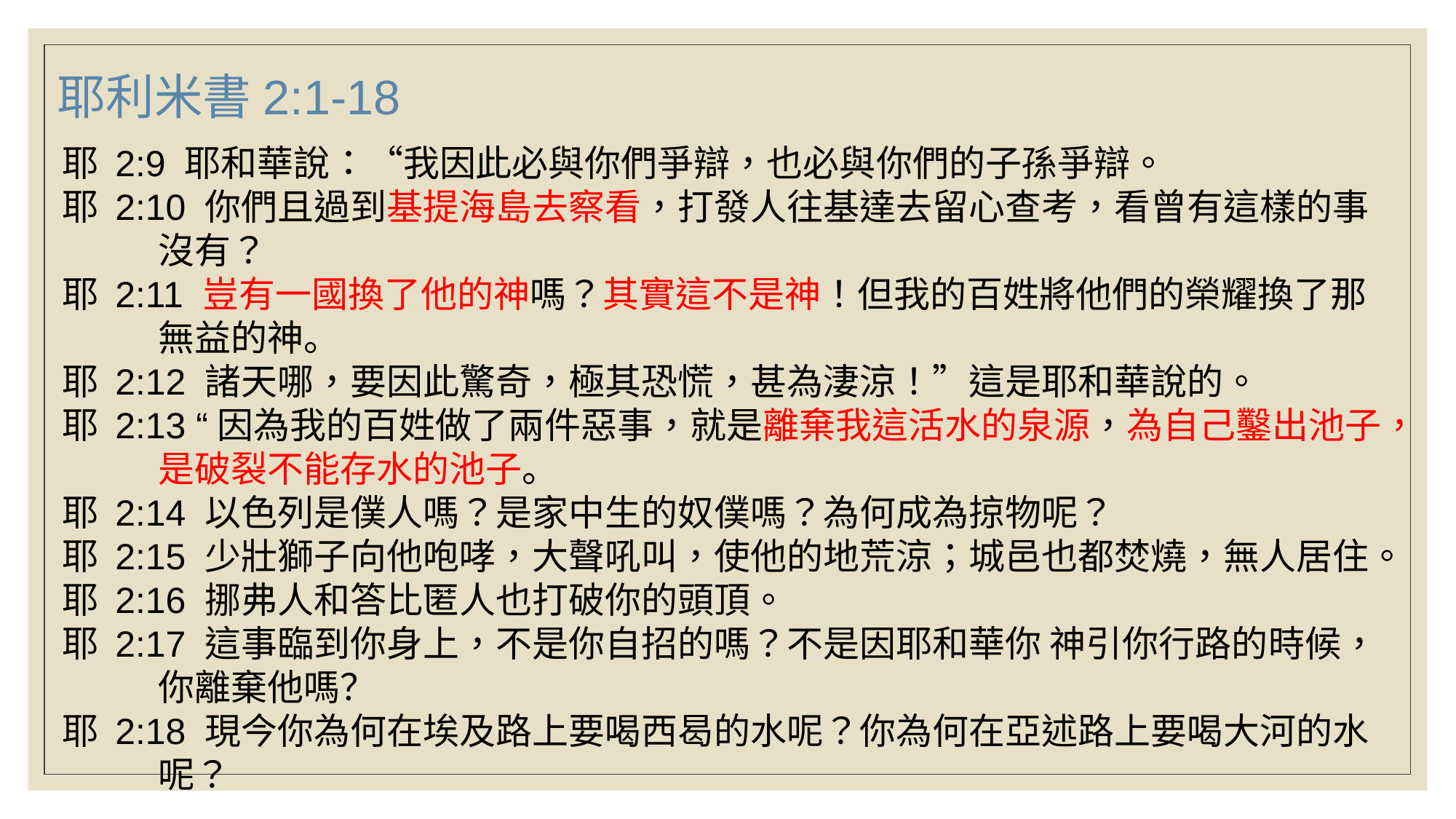

耶利米書2:1-18
耶 2:9 耶和華說：“我因此必與你們爭辯，也必與你們的子孫爭辯。
耶 2:10 你們且過到基提海島去察看，打發人往基達去留心查考，看曾有這樣的事沒有？
耶 2:11 豈有一國換了他的神嗎？其實這不是神！但我的百姓將他們的榮耀換了那無益的神。
耶 2:12 諸天哪，要因此驚奇，極其恐慌，甚為淒涼！”這是耶和華說的。
耶 2:13 “因為我的百姓做了兩件惡事，就是離棄我這活水的泉源，為自己鑿出池子，是破裂不能存水的池子。
耶 2:14 以色列是僕人嗎？是家中生的奴僕嗎？為何成為掠物呢？
耶 2:15 少壯獅子向他咆哮，大聲吼叫，使他的地荒涼；城邑也都焚燒，無人居住。
耶 2:16 挪弗人和答比匿人也打破你的頭頂。
耶 2:17 這事臨到你身上，不是你自招的嗎？不是因耶和華你 神引你行路的時候，你離棄他嗎？
耶 2:18 現今你為何在埃及路上要喝西曷的水呢？你為何在亞述路上要喝大河的水呢？